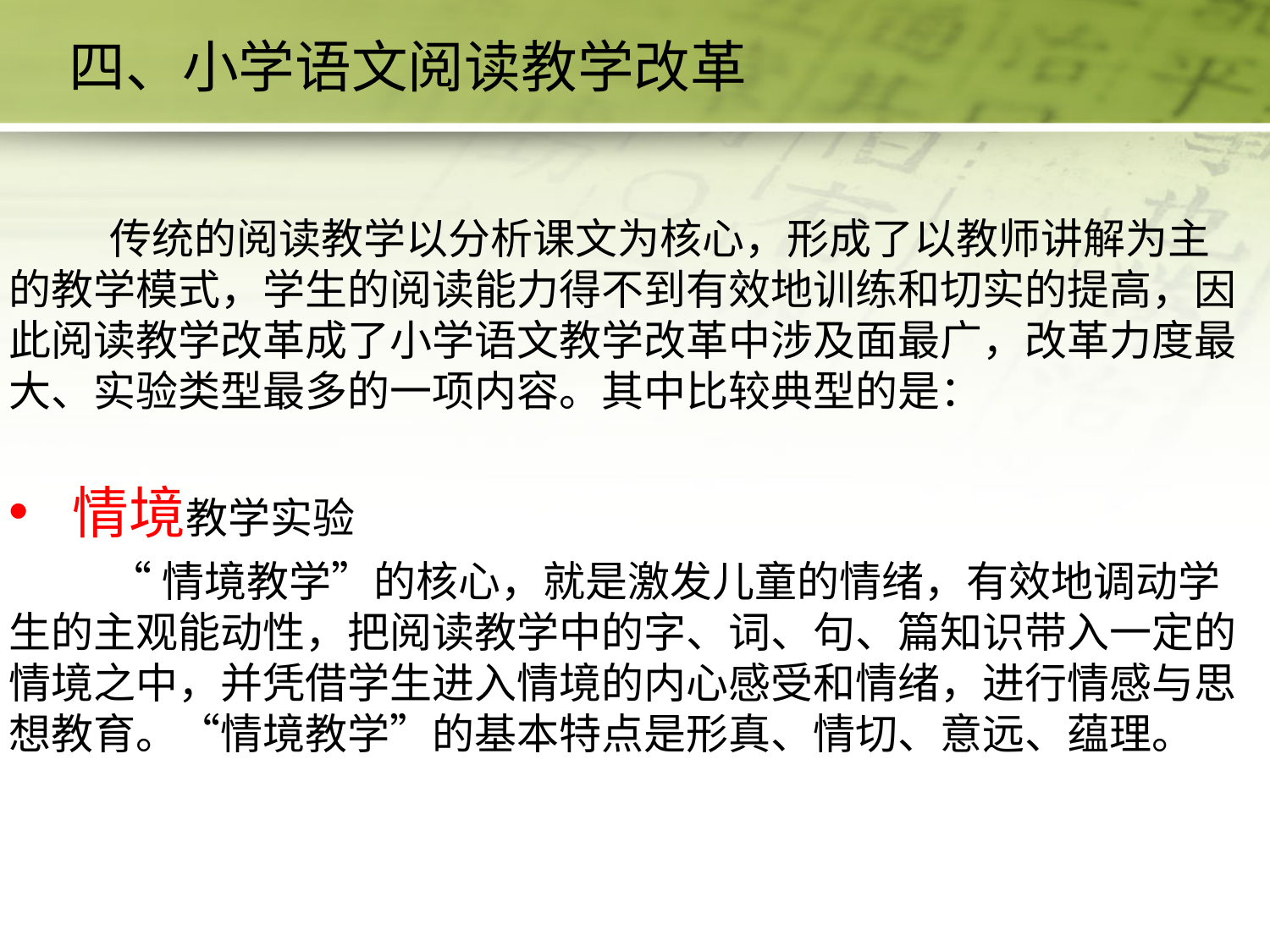

四、小学语文阅读教学改革
传统的阅读教学以分析课文为核心，形成了以教师讲解为主的教学模式，学生的阅读能力得不到有效地训练和切实的提高，因此阅读教学改革成了小学语文教学改革中涉及面最广，改革力度最大、实验类型最多的一项内容。其中比较典型的是：

情境教学实验
“情境教学”的核心，就是激发儿童的情绪，有效地调动学生的主观能动性，把阅读教学中的字、词、句、篇知识带入一定的情境之中，并凭借学生进入情境的内心感受和情绪，进行情感与思想教育。“情境教学”的基本特点是形真、情切、意远、蕴理。